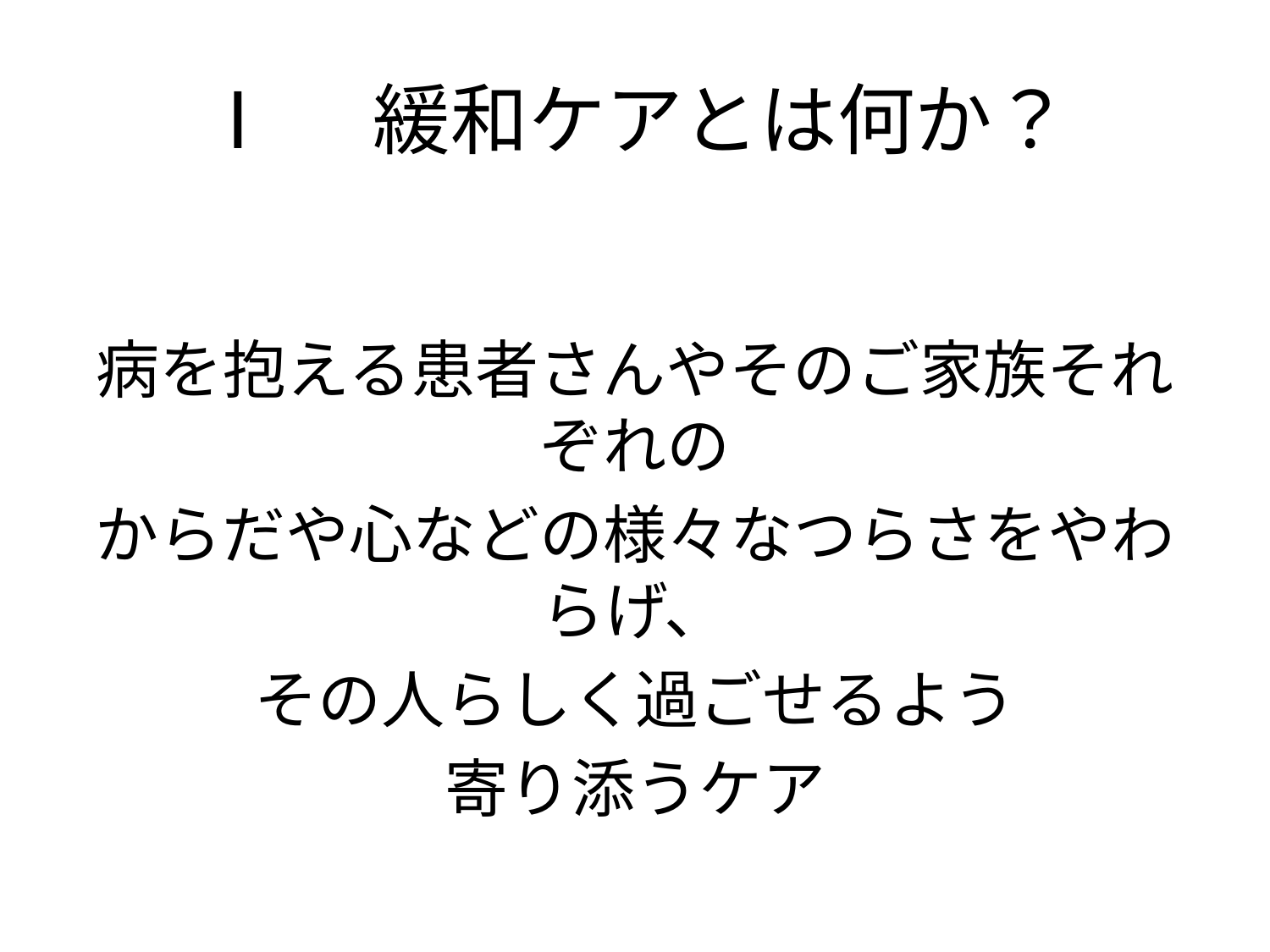

# Ⅰ　緩和ケアとは何か？

病を抱える患者さんやそのご家族それぞれの
からだや心などの様々なつらさをやわらげ、
その人らしく過ごせるよう
寄り添うケア